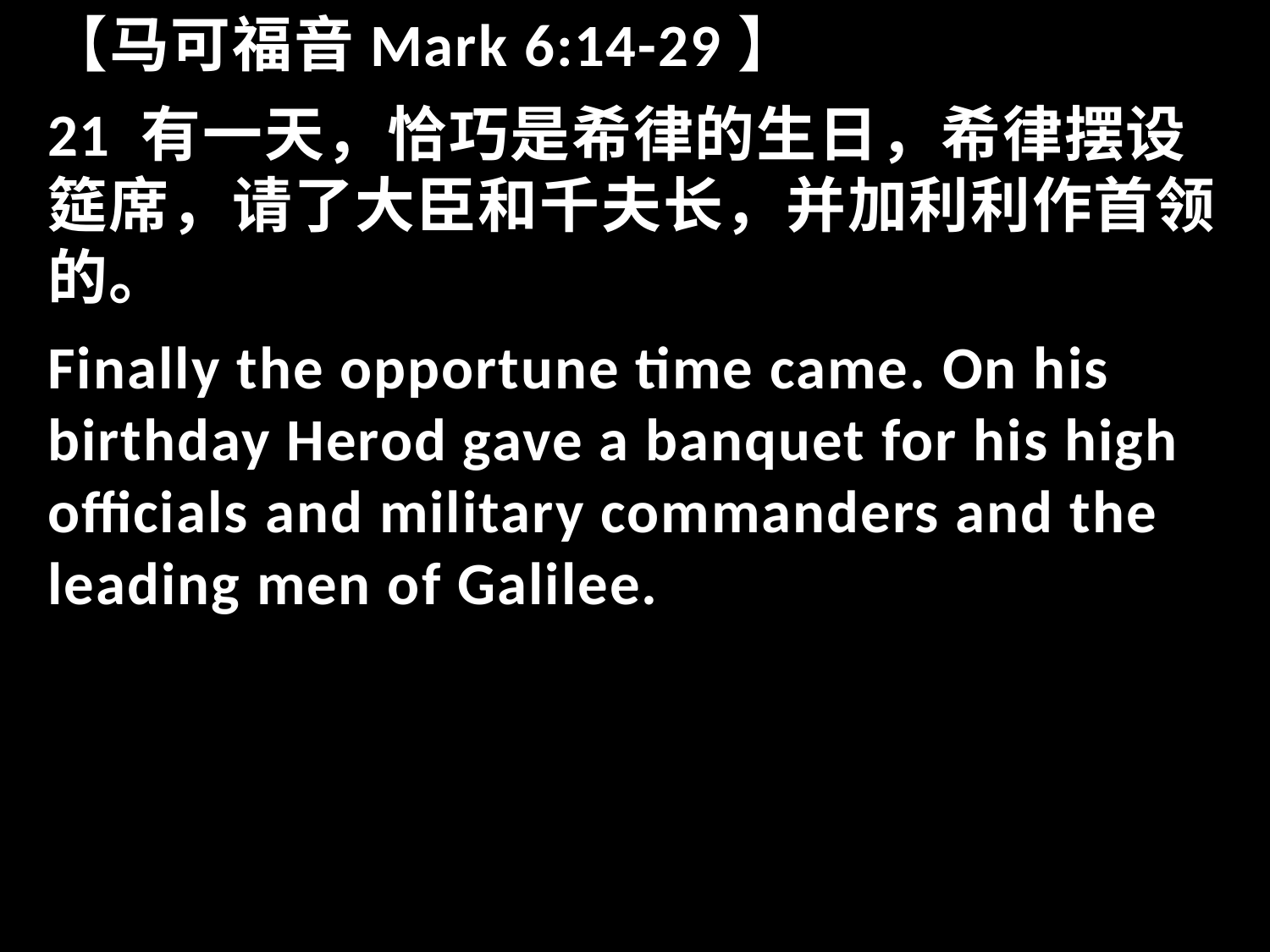

【马可福音Mark 6:14-29】
21 有一天，恰巧是希律的生日，希律摆设筵席，请了大臣和千夫长，并加利利作首领的。
Finally the opportune time came. On his birthday Herod gave a banquet for his high officials and military commanders and the leading men of Galilee.